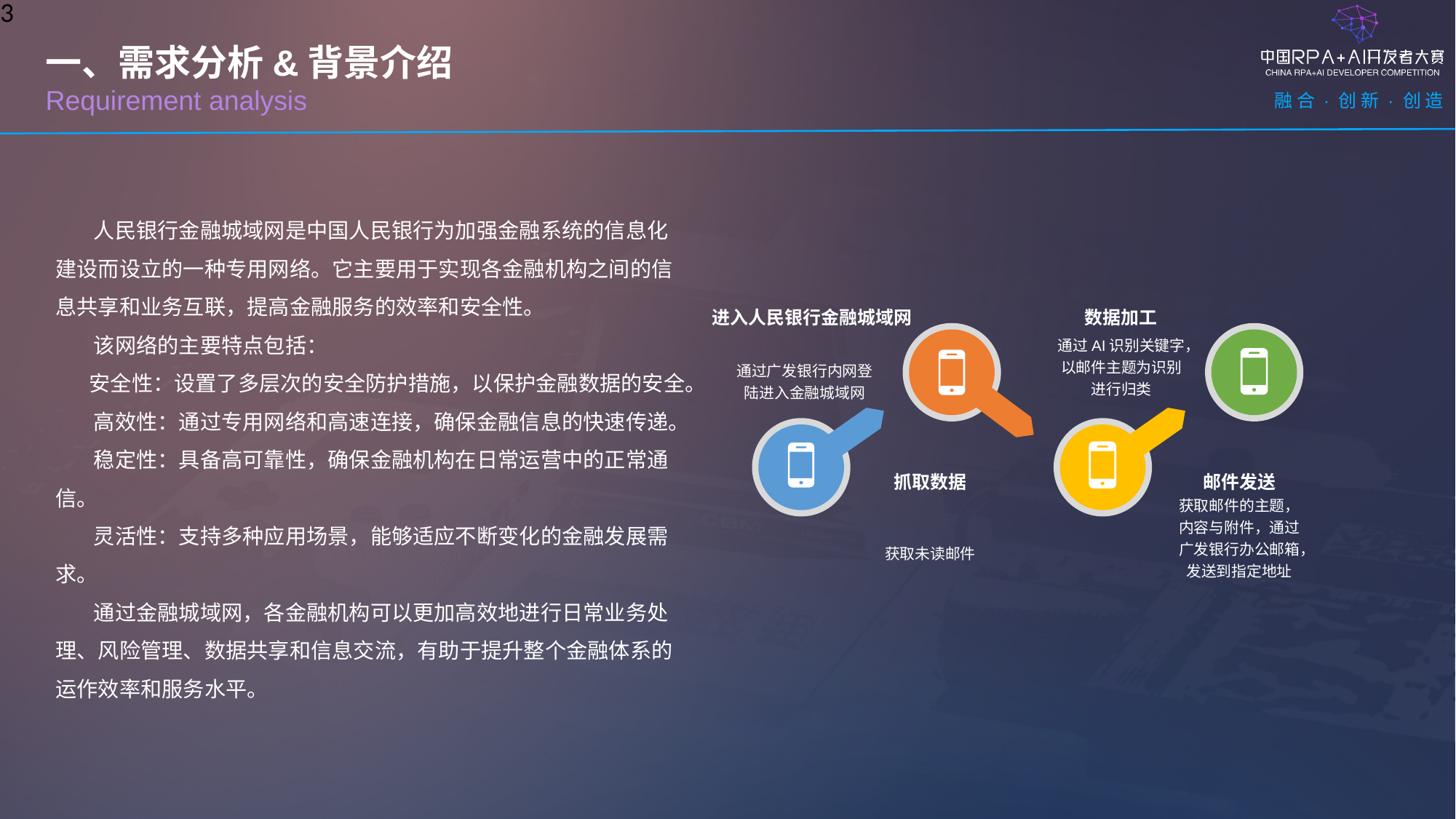

3
一、需求分析&背景介绍
Requirement analysis
       人民银行金融城域网是中国人民银行为加强金融系统的信息化建设而设立的一种专用网络。它主要用于实现各金融机构之间的信息共享和业务互联，提高金融服务的效率和安全性。
       该网络的主要特点包括：
      安全性：设置了多层次的安全防护措施，以保护金融数据的安全。
       高效性：通过专用网络和高速连接，确保金融信息的快速传递。
       稳定性：具备高可靠性，确保金融机构在日常运营中的正常通信。
       灵活性：支持多种应用场景，能够适应不断变化的金融发展需求。
       通过金融城域网，各金融机构可以更加高效地进行日常业务处理、风险管理、数据共享和信息交流，有助于提升整个金融体系的运作效率和服务水平。

进入人民银行金融城域网
通过广发银行内网登陆进入金融城域网
数据加工
通过AI识别关键字，以邮件主题为识别进行归类

抓取数据
邮件发送
获取邮件的主题，内容与附件，通过广发银行办公邮箱，发送到指定地址
获取未读邮件